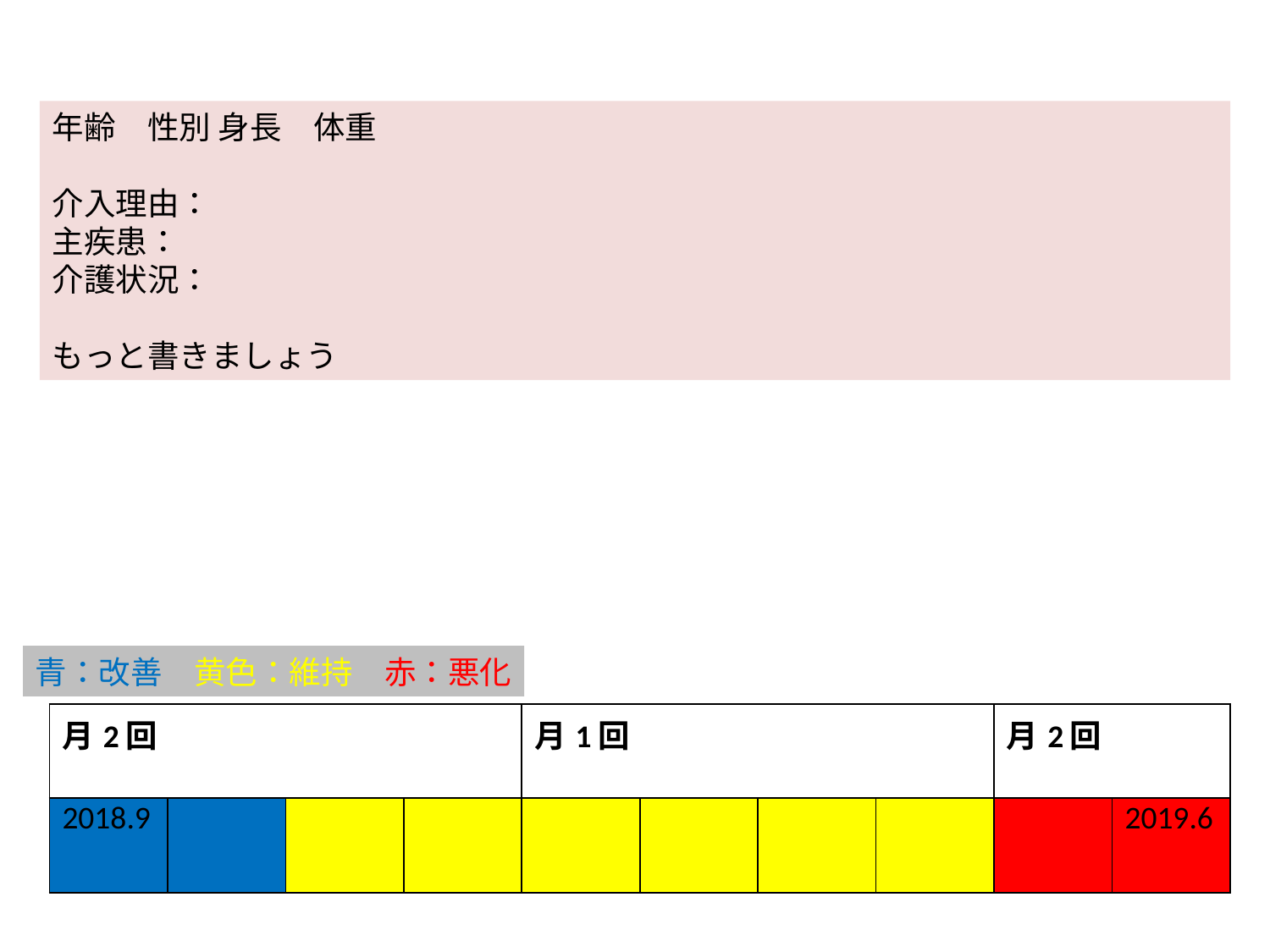

年齢　性別 身長　体重

介入理由：
主疾患：
介護状況：

もっと書きましょう
青：改善　黄色：維持　赤：悪化
| 月2回 |  |  |  | 月1回 |  |  |  | 月2回 |  |
| --- | --- | --- | --- | --- | --- | --- | --- | --- | --- |
| 2018.9 |  |  |  |  |  |  |  |  | 2019.6 |